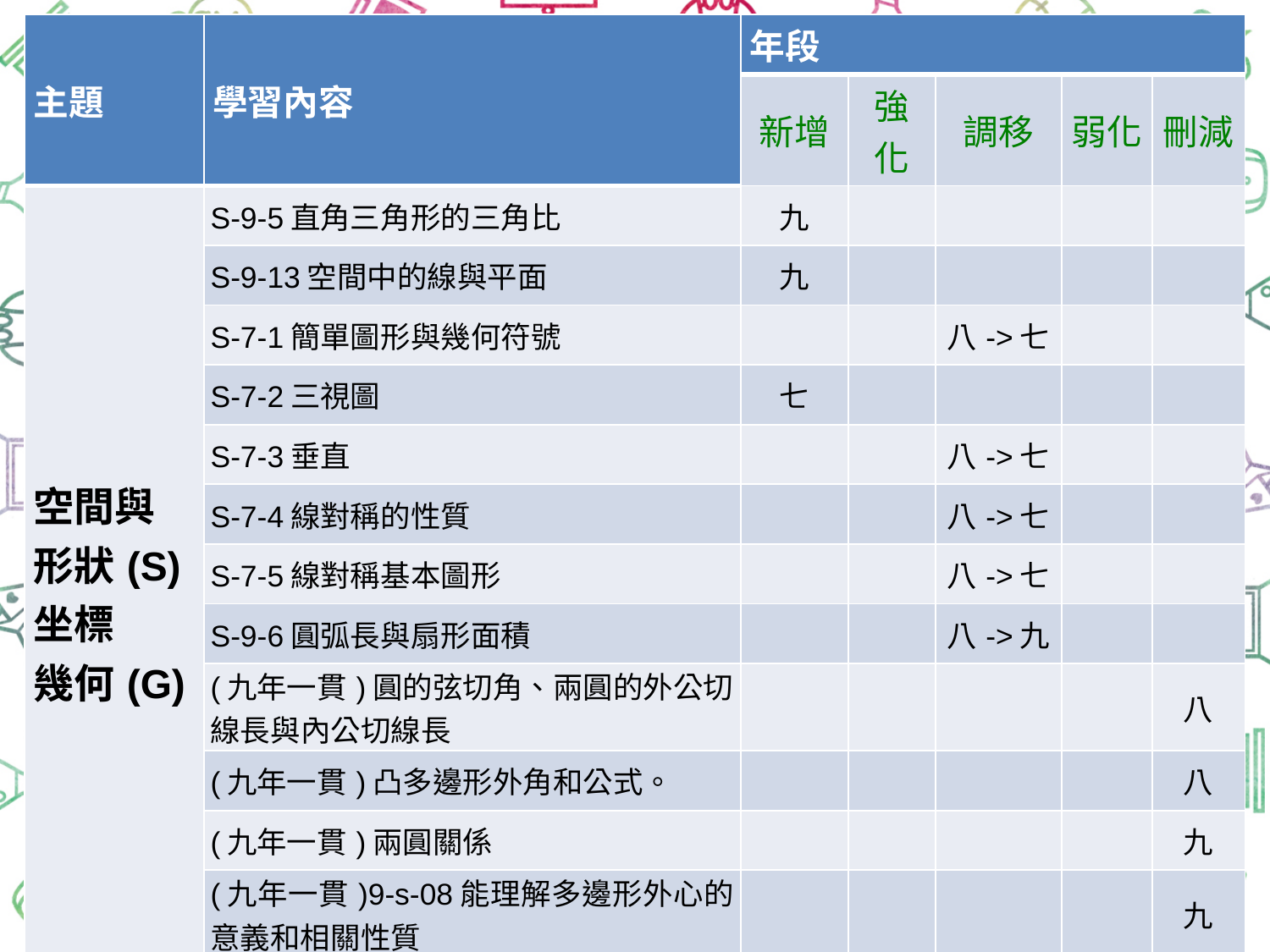

| 主題 | 學習內容 | 年段 |  |  |  |  |
| --- | --- | --- | --- | --- | --- | --- |
|  |  | 新增 | 強化 | 調移 | 弱化 | 刪減 |
| 空間與形狀(S) 坐標 幾何(G) | S-9-5直角三角形的三角比 | 九 |  |  |  |  |
|  | S-9-13空間中的線與平面 | 九 |  |  |  |  |
|  | S-7-1簡單圖形與幾何符號 |  |  | 八->七 |  |  |
|  | S-7-2三視圖 | 七 |  |  |  |  |
|  | S-7-3垂直 |  |  | 八->七 |  |  |
|  | S-7-4線對稱的性質 |  |  | 八->七 |  |  |
|  | S-7-5線對稱基本圖形 |  |  | 八->七 |  |  |
|  | S-9-6圓弧長與扇形面積 |  |  | 八->九 |  |  |
|  | (九年一貫)圓的弦切角、兩圓的外公切線長與內公切線長 |  |  |  |  | 八 |
|  | (九年一貫)凸多邊形外角和公式。 |  |  |  |  | 八 |
|  | (九年一貫)兩圓關係 |  |  |  |  | 九 |
|  | (九年一貫)9-s-08能理解多邊形外心的意義和相關性質 |  |  |  |  | 九 |
|  | (九年一貫)9-s-09能理解多邊形內心的意義和相關性質 |  |  |  |  | 九 |
#